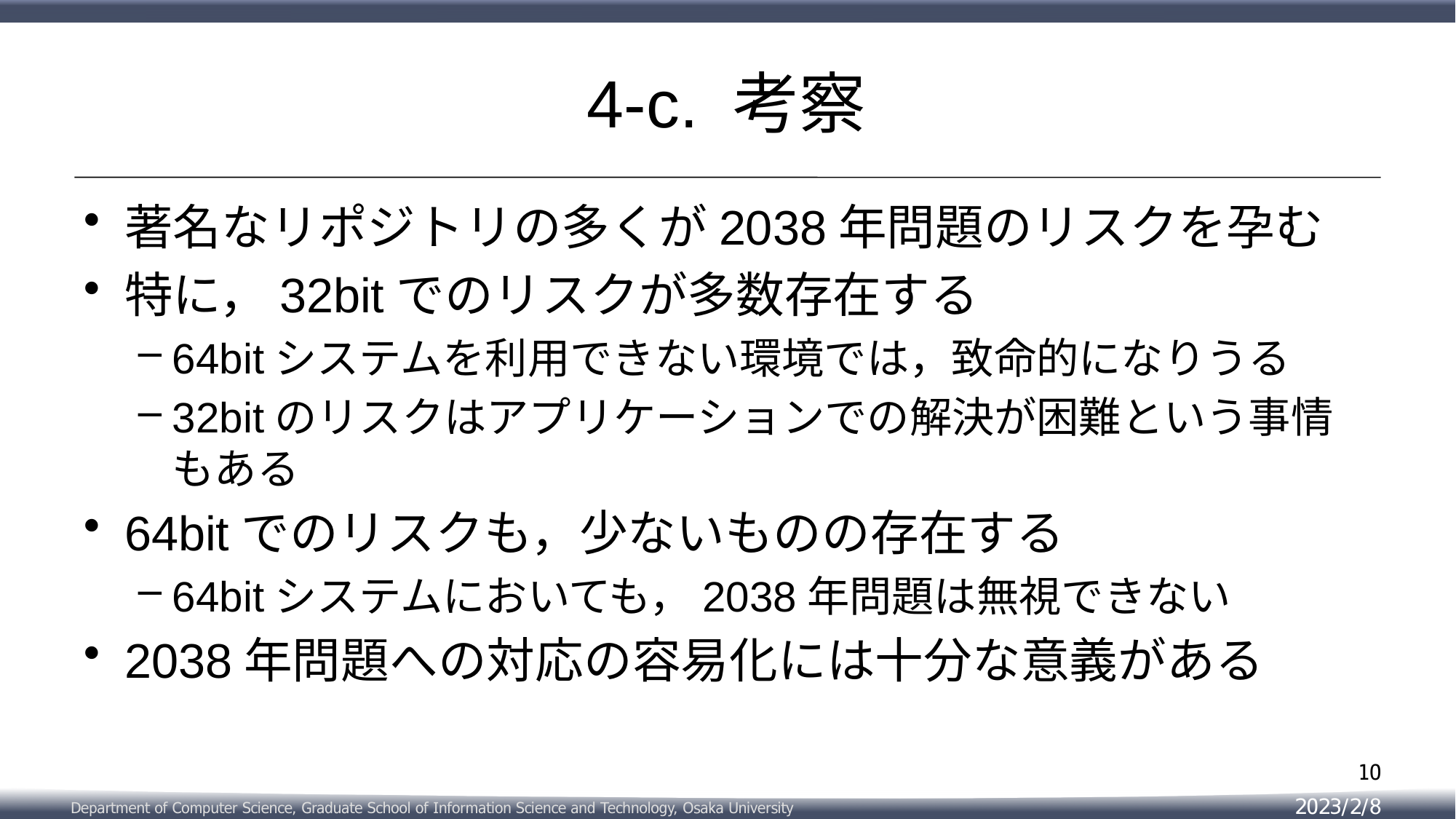

# 4-c. 考察
著名なリポジトリの多くが2038年問題のリスクを孕む
特に，32bitでのリスクが多数存在する
64bitシステムを利用できない環境では，致命的になりうる
32bitのリスクはアプリケーションでの解決が困難という事情もある
64bitでのリスクも，少ないものの存在する
64bitシステムにおいても，2038年問題は無視できない
2038年問題への対応の容易化には十分な意義がある
10
2023/2/8